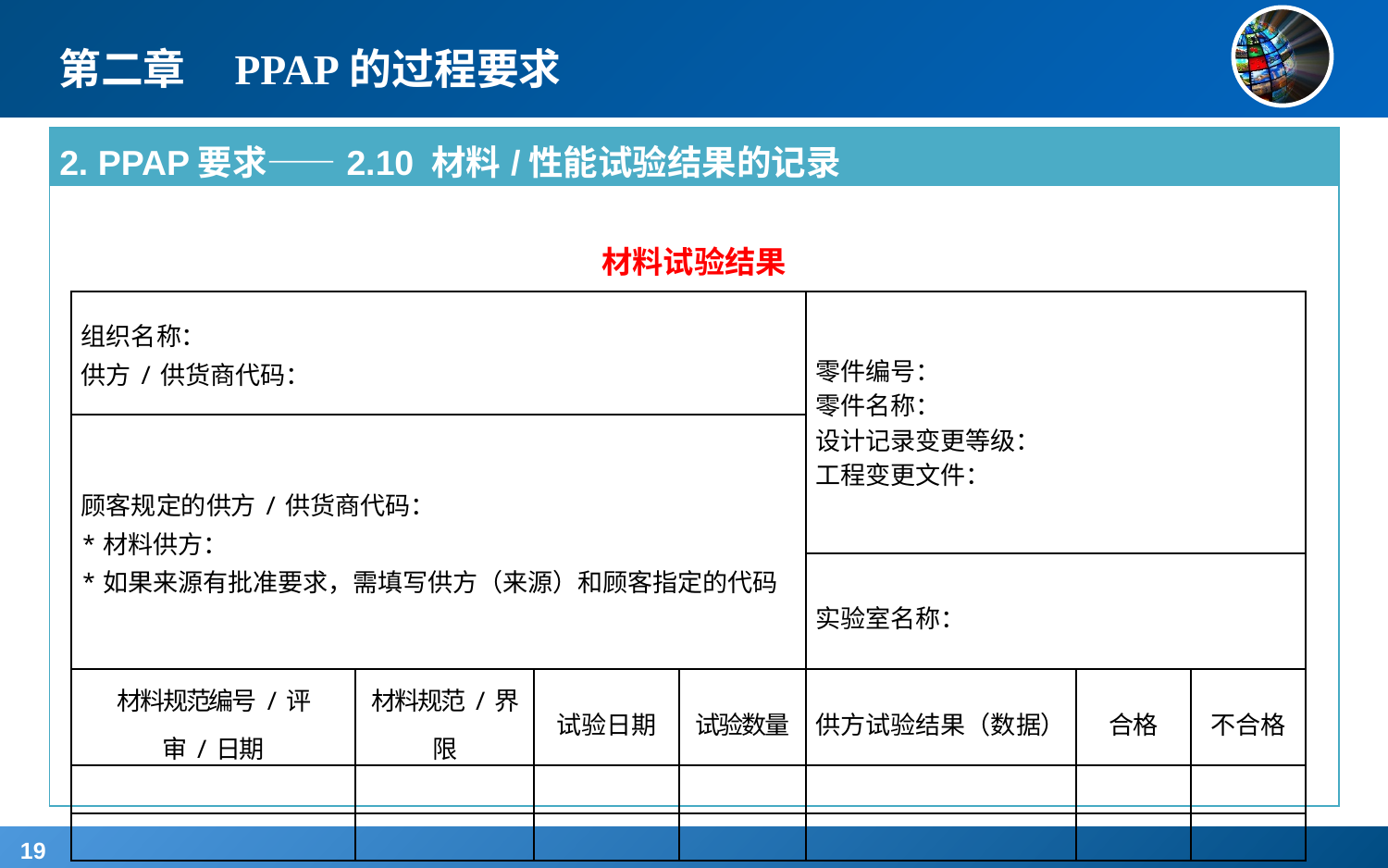

# 第二章    PPAP的过程要求
| 2. PPAP要求——2.10 材料/性能试验结果的记录 |
| --- |
| 材料试验结果 |
| 组织名称： 供方/供货商代码： |  |  |  | 零件编号： 零件名称： 设计记录变更等级： 工程变更文件： |  |  |
| --- | --- | --- | --- | --- | --- | --- |
| 顾客规定的供方/供货商代码： \*材料供方： \*如果来源有批准要求，需填写供方（来源）和顾客指定的代码 |  |  |  |  |  |  |
|  |  |  |  | 实验室名称： |  |  |
| 材料规范编号/评审/日期 | 材料规范/界限 | 试验日期 | 试验数量 | 供方试验结果（数据） | 合格 | 不合格 |
|  |  |  |  |  |  |  |
|  |  |  |  |  |  |  |